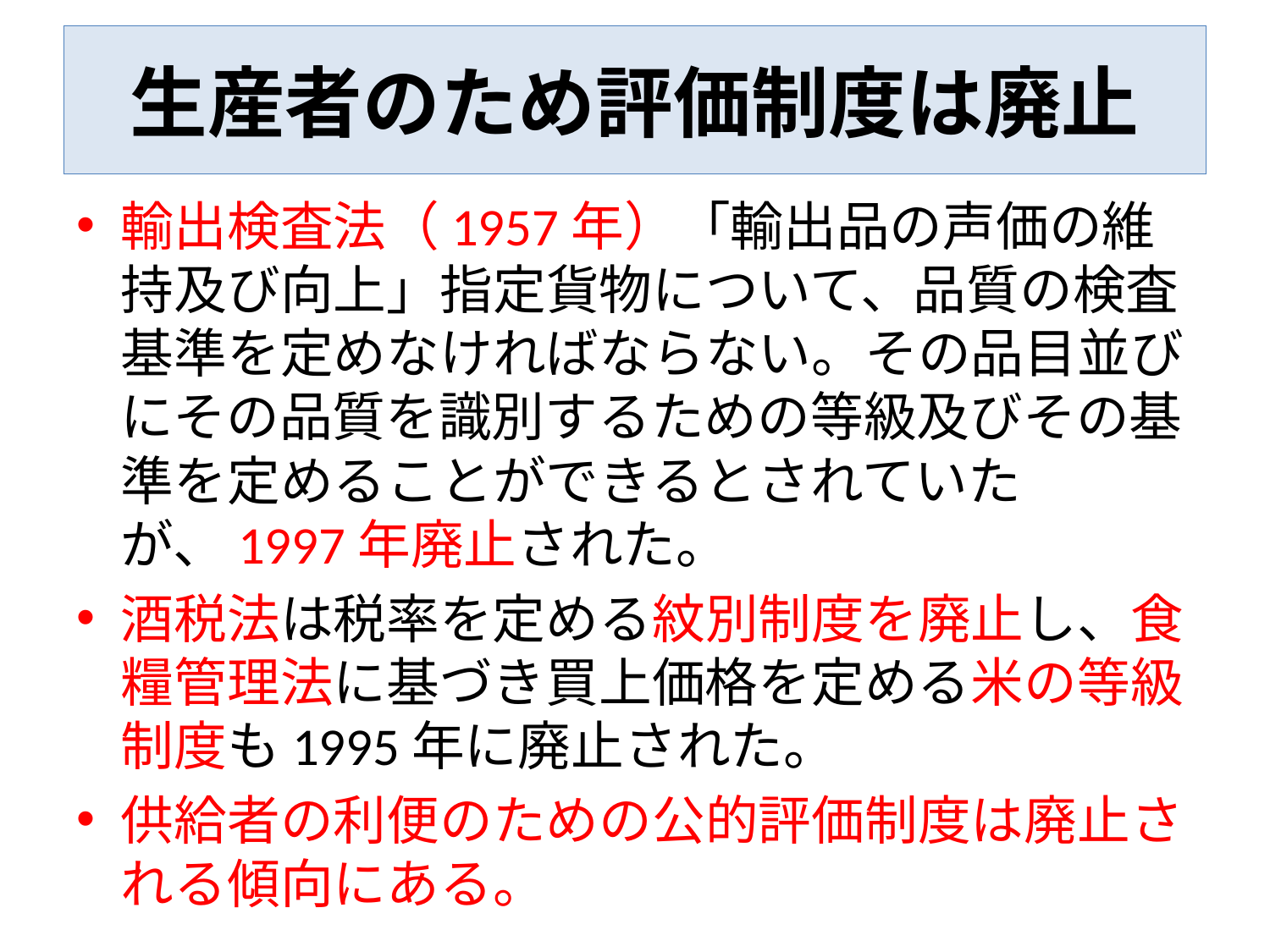

# 生産者のため評価制度は廃止
輸出検査法（1957年）「輸出品の声価の維持及び向上」指定貨物について、品質の検査基準を定めなければならない。その品目並びにその品質を識別するための等級及びその基準を定めることができるとされていたが、1997年廃止された。
酒税法は税率を定める紋別制度を廃止し、食糧管理法に基づき買上価格を定める米の等級制度も1995年に廃止された。
供給者の利便のための公的評価制度は廃止される傾向にある。